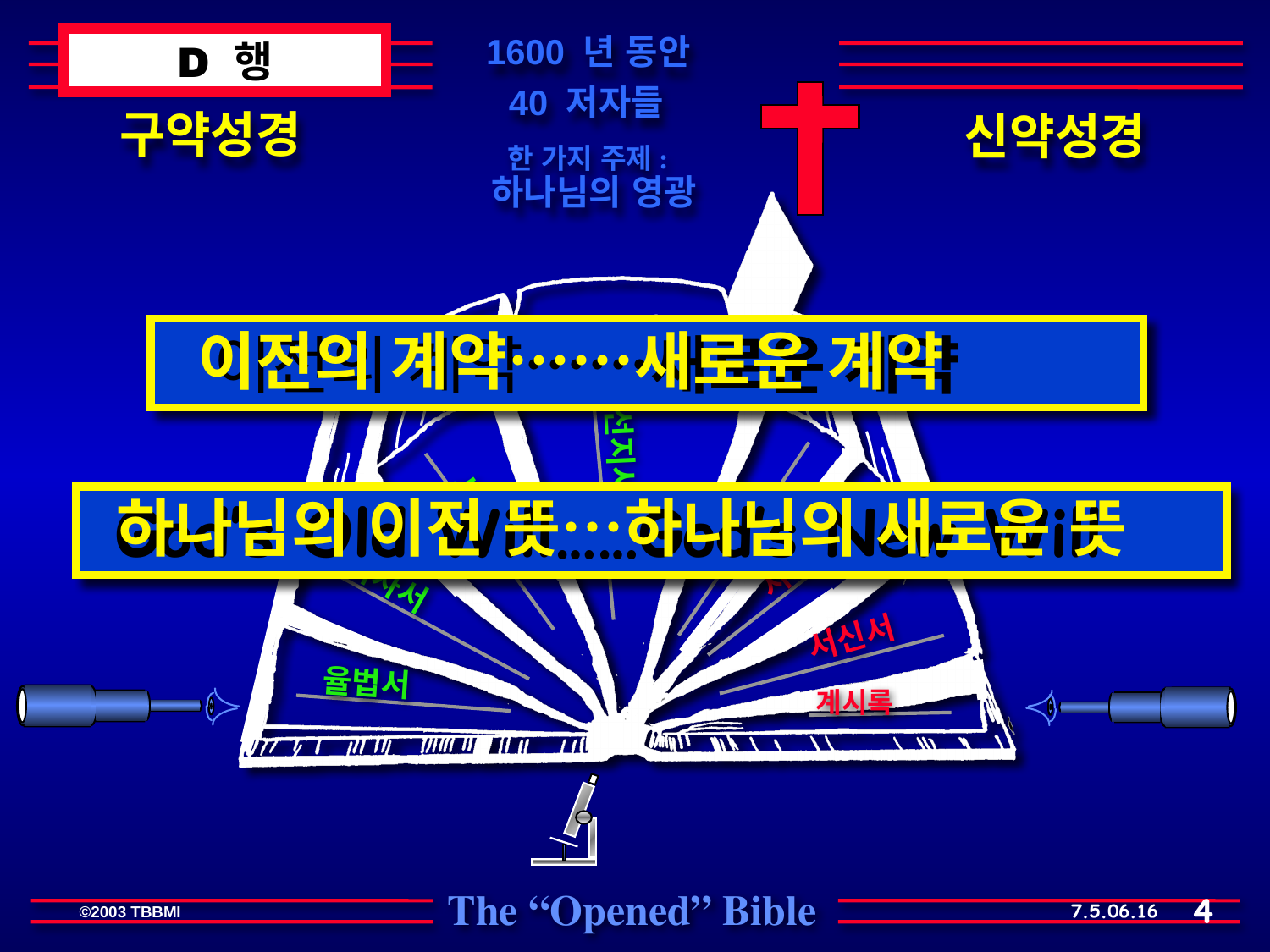

1600 년 동안
40 저자들
한 가지 주제:
하나님의 영광
D 행

구약성경
신약성경

이전의 계약……새로운 계약
  이전의 계약……새로운 계약

복음서
선지서
사도행전
시가서
역사서
서신서
율법서
계시록

하나님의 이전 뜻…하나님의 새로운 뜻
 God’s Old Will……God’s New Will

4
16